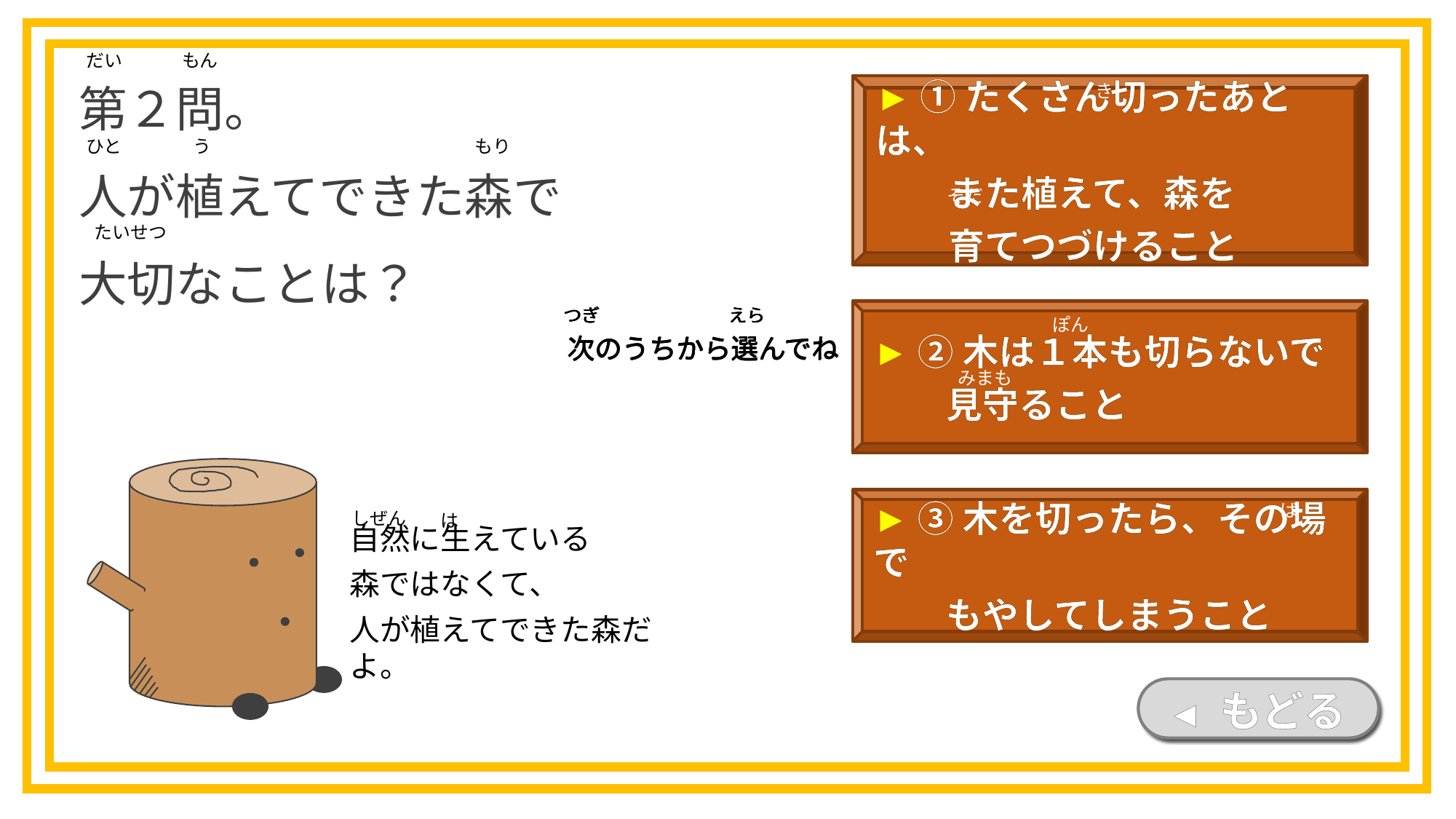

だい
もん
第２問。
人が植えてできた森で
大切なことは？
き
► ①たくさん切ったあとは、
　　また植えて、森を
　　育てつづけること
ひと
う
もり
そだ
たいせつ
つぎ
えら
次のうちから選んでね
つぎ
えら
次のうちから選んでね
つぎ
えら
次のうちから選んでね
つぎ
えら
次のうちから選んでね
► ②木は１本も切らないで
　　見守ること
ぽん
みまも

► ③木を切ったら、その場で
　　もやしてしまうこと
ば
しぜん
は
自然に生えている
森ではなくて、
人が植えてできた森だよ。
◄ もどる